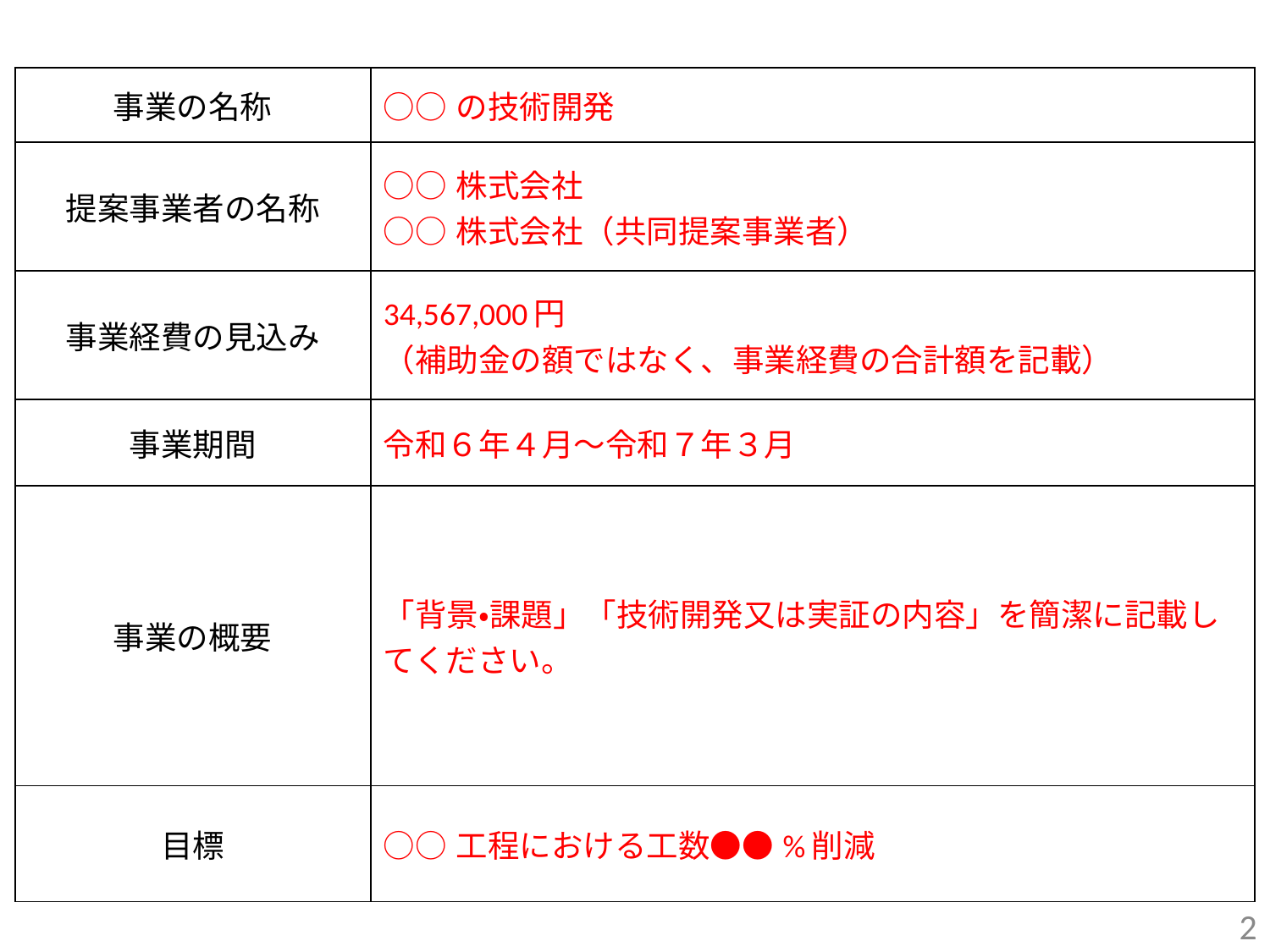

| 事業の名称 | ○○の技術開発 |
| --- | --- |
| 提案事業者の名称 | ○○株式会社 ○○株式会社（共同提案事業者） |
| 事業経費の見込み | 34,567,000円 （補助金の額ではなく、事業経費の合計額を記載） |
| 事業期間 | 令和６年４月～令和７年３月 |
| 事業の概要 | 「背景・課題」「技術開発又は実証の内容」を簡潔に記載してください。 |
| 目標 | ○○工程における工数●●%削減 |
2